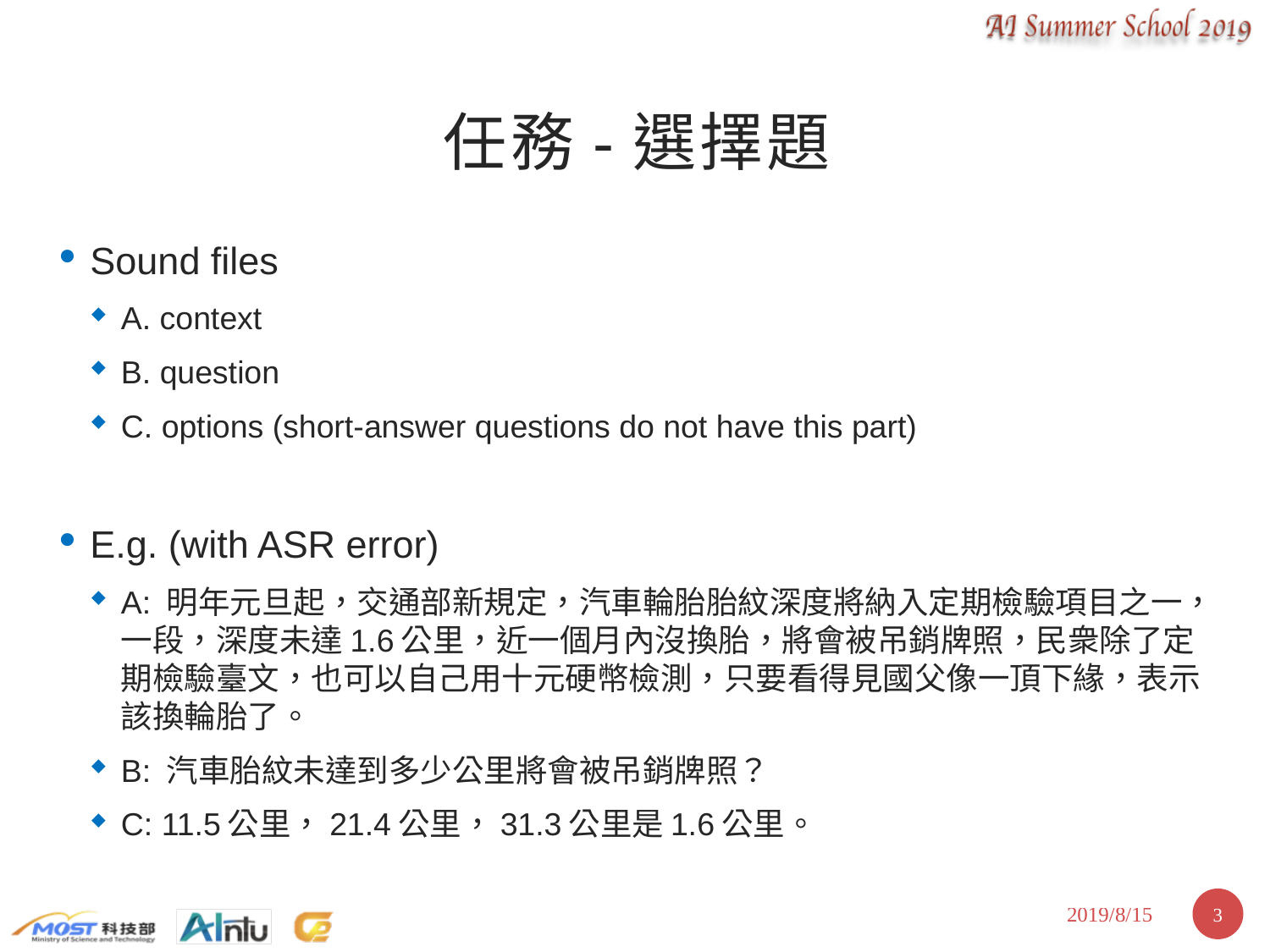

# 任務-選擇題
Sound files
A. context
B. question
C. options (short-answer questions do not have this part)

E.g. (with ASR error)
A: 明年元旦起，交通部新規定，汽車輪胎胎紋深度將納入定期檢驗項目之一，一段，深度未達1.6公里，近一個月內沒換胎，將會被吊銷牌照，民衆除了定期檢驗臺文，也可以自己用十元硬幣檢測，只要看得見國父像一頂下緣，表示該換輪胎了。
B: 汽車胎紋未達到多少公里將會被吊銷牌照？
C: 11.5公里，21.4公里，31.3公里是1.6公里。
3
2019/8/15